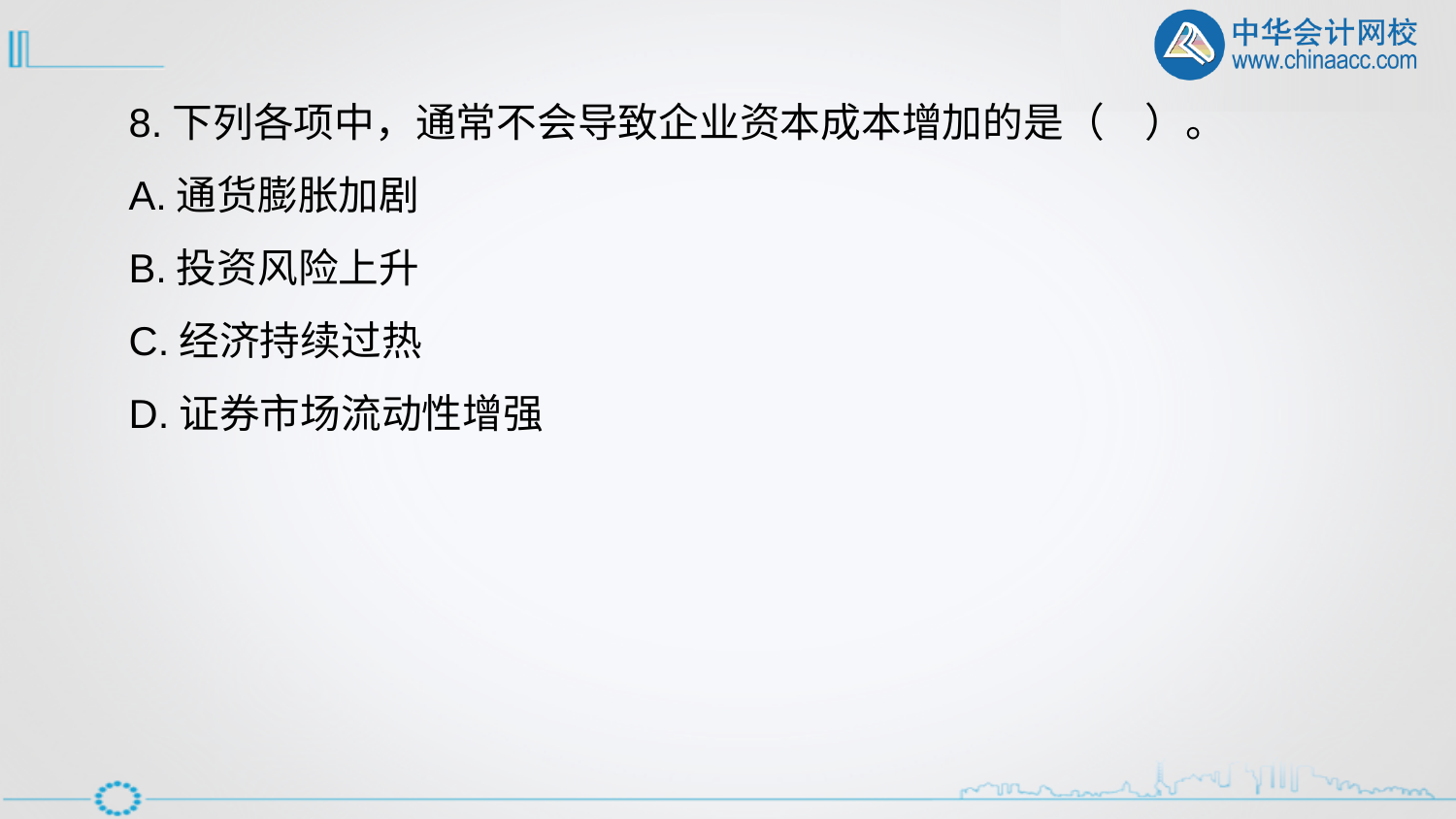

8.下列各项中，通常不会导致企业资本成本增加的是（　）。
A.通货膨胀加剧
B.投资风险上升
C.经济持续过热
D.证券市场流动性增强